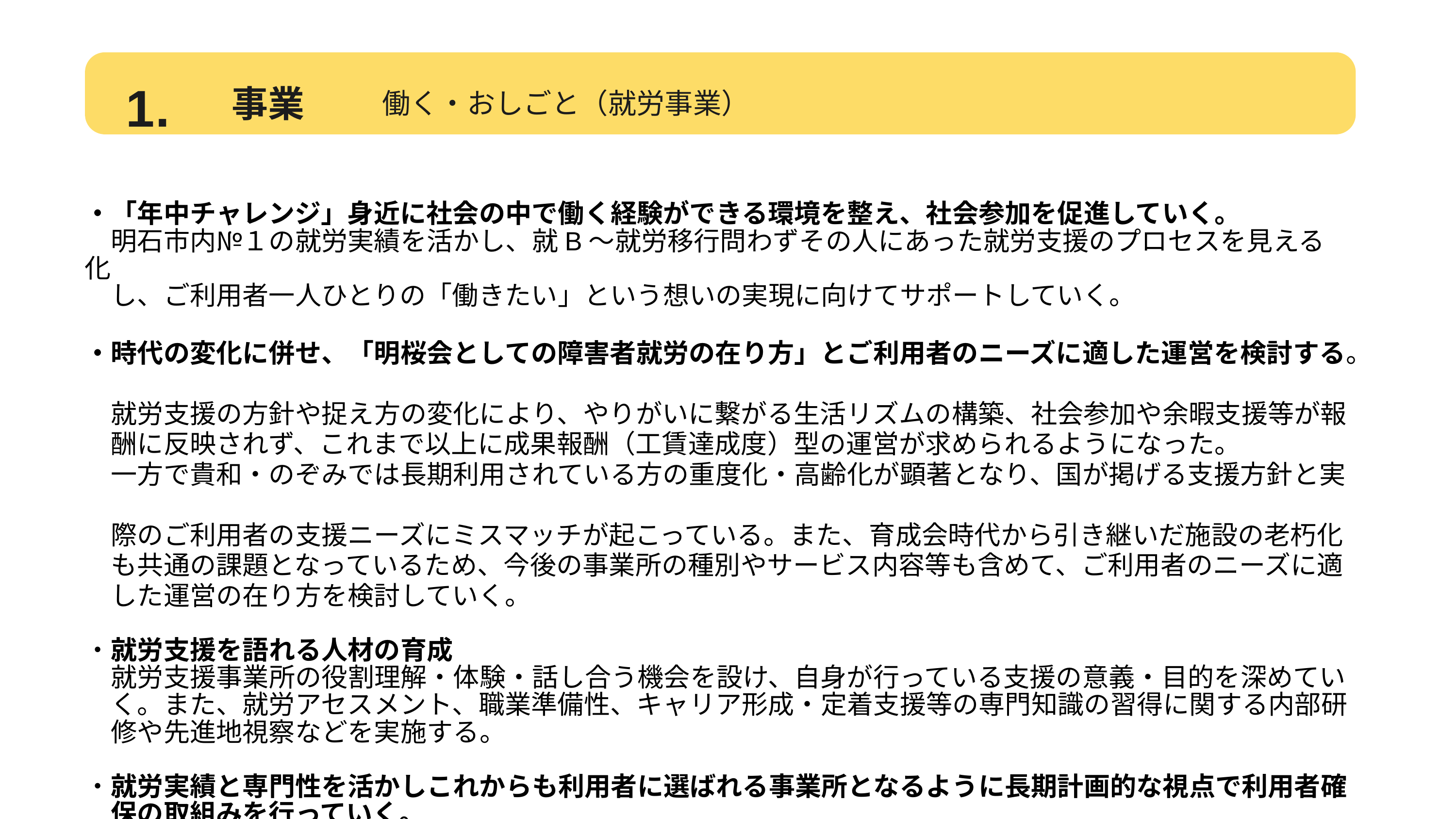

1.

働く・おしごと（就労事業）
事業

・「年中チャレンジ」身近に社会の中で働く経験ができる環境を整え、社会参加を促進していく。
　明石市内№１の就労実績を活かし、就B～就労移行問わずその人にあった就労支援のプロセスを見える化
　し、ご利用者一人ひとりの「働きたい」という想いの実現に向けてサポートしていく。

・時代の変化に併せ、「明桜会としての障害者就労の在り方」とご利用者のニーズに適した運営を検討する。
　就労支援の方針や捉え方の変化により、やりがいに繋がる生活リズムの構築、社会参加や余暇支援等が報
　酬に反映されず、これまで以上に成果報酬（工賃達成度）型の運営が求められるようになった。
　一方で貴和・のぞみでは長期利用されている方の重度化・高齢化が顕著となり、国が掲げる支援方針と実
　際のご利用者の支援ニーズにミスマッチが起こっている。また、育成会時代から引き継いだ施設の老朽化
　も共通の課題となっているため、今後の事業所の種別やサービス内容等も含めて、ご利用者のニーズに適
　した運営の在り方を検討していく。

・就労支援を語れる人材の育成
　就労支援事業所の役割理解・体験・話し合う機会を設け、自身が行っている支援の意義・目的を深めてい
　く。また、就労アセスメント、職業準備性、キャリア形成・定着支援等の専門知識の習得に関する内部研
　修や先進地視察などを実施する。

・就労実績と専門性を活かしこれからも利用者に選ばれる事業所となるように長期計画的な視点で利用者確
　保の取組みを行っていく。